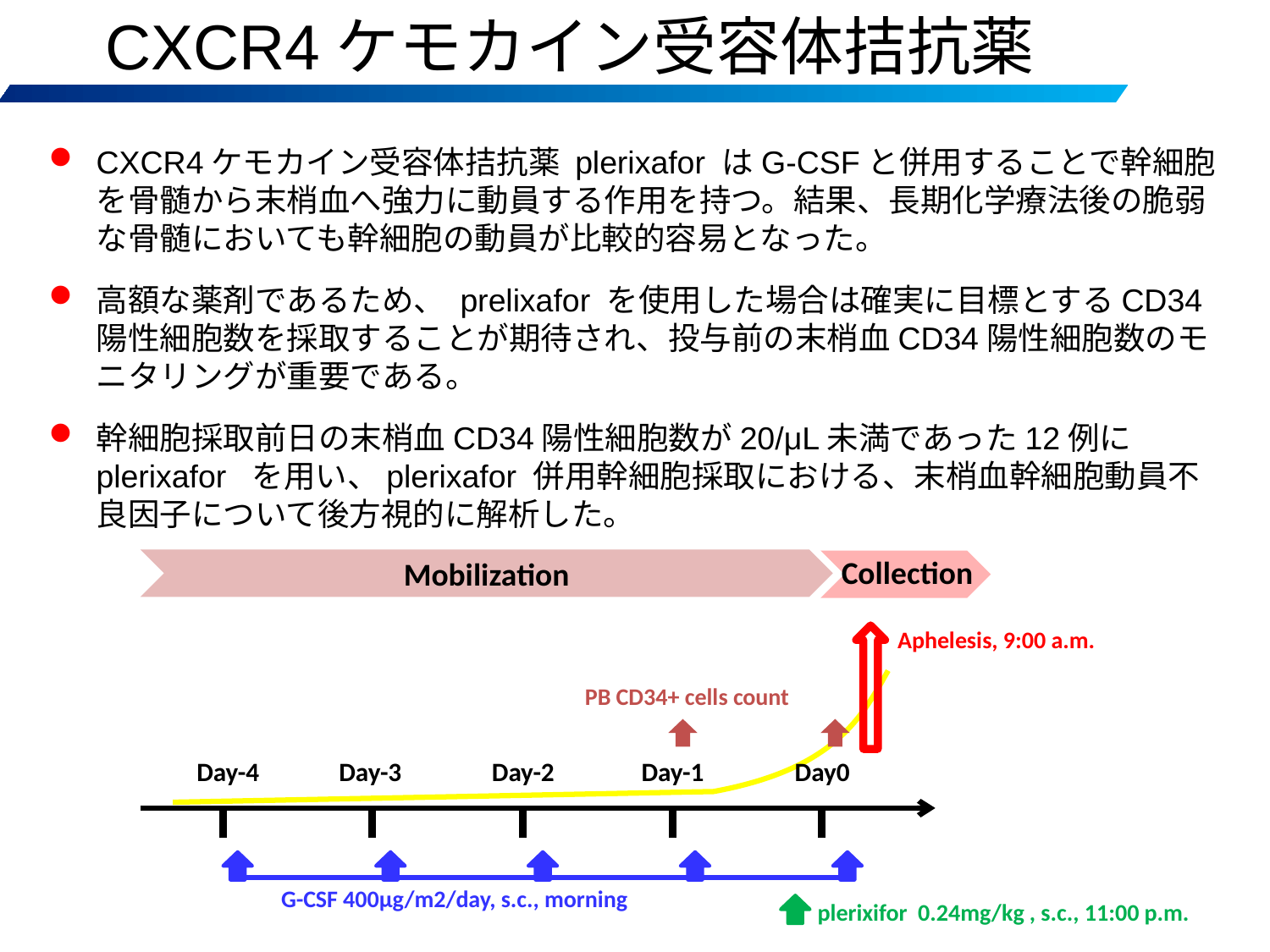

CXCR4ケモカイン受容体拮抗薬

CXCR4ケモカイン受容体拮抗薬 plerixafor はG-CSFと併用することで幹細胞を骨髄から末梢血へ強力に動員する作用を持つ。結果、長期化学療法後の脆弱な骨髄においても幹細胞の動員が比較的容易となった。
高額な薬剤であるため、 prelixafor を使用した場合は確実に目標とするCD34陽性細胞数を採取することが期待され、投与前の末梢血CD34陽性細胞数のモニタリングが重要である。
幹細胞採取前日の末梢血CD34陽性細胞数が20/μL未満であった12例に plerixafor  を用い、plerixafor 併用幹細胞採取における、末梢血幹細胞動員不良因子について後方視的に解析した。
Collection
Mobilization

Aphelesis, 9:00 a.m.

PB CD34+ cells count

Day-4
Day-3
Day-2
Day-1
Day0

G-CSF 400µg/m2/day, s.c., morning
plerixifor  0.24mg/kg , s.c., 11:00 p.m.